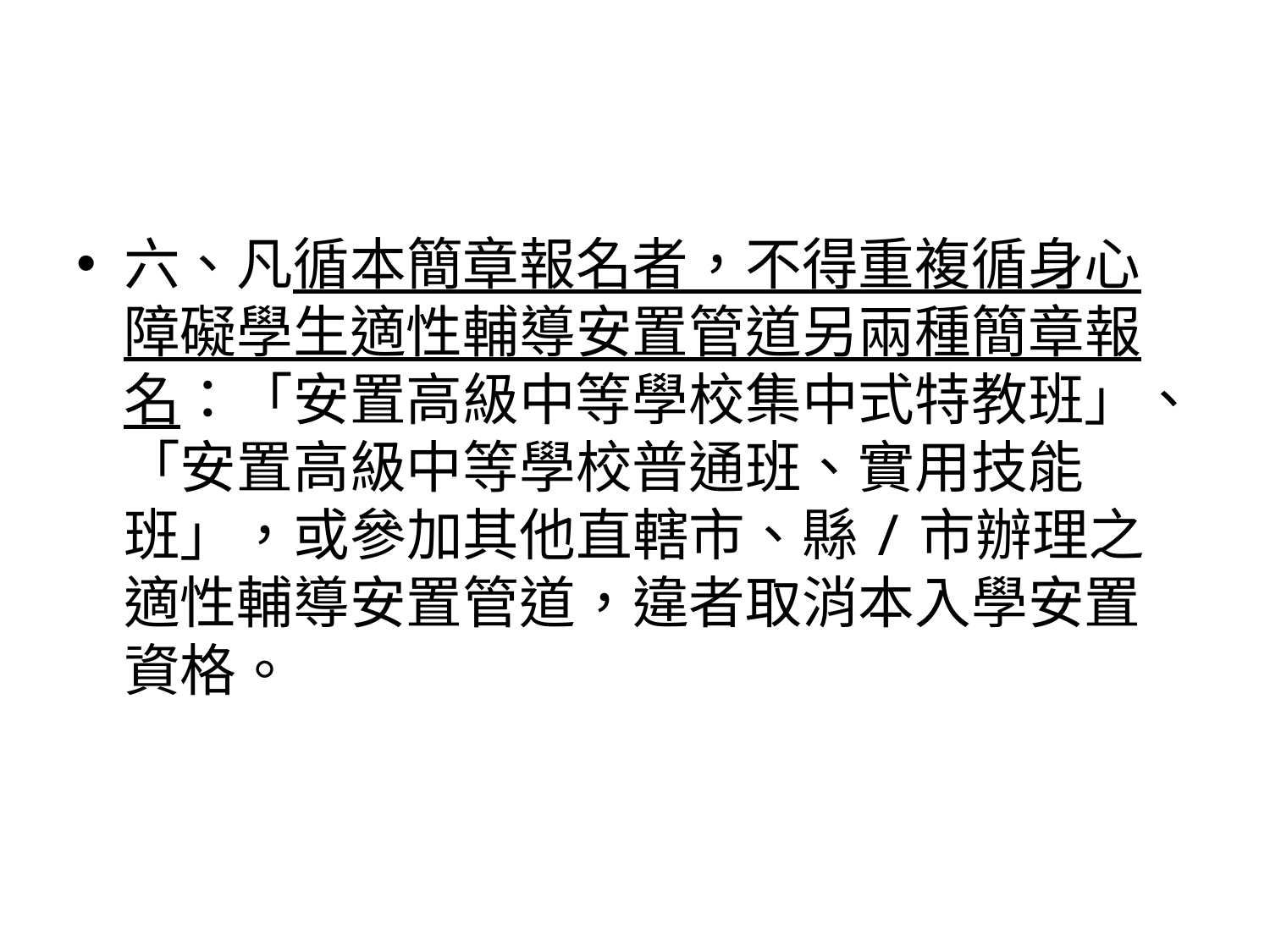

#
六、凡循本簡章報名者，不得重複循身心障礙學生適性輔導安置管道另兩種簡章報名：「安置高級中等學校集中式特教班」、「安置高級中等學校普通班、實用技能班」，或參加其他直轄市、縣/市辦理之適性輔導安置管道，違者取消本入學安置資格。